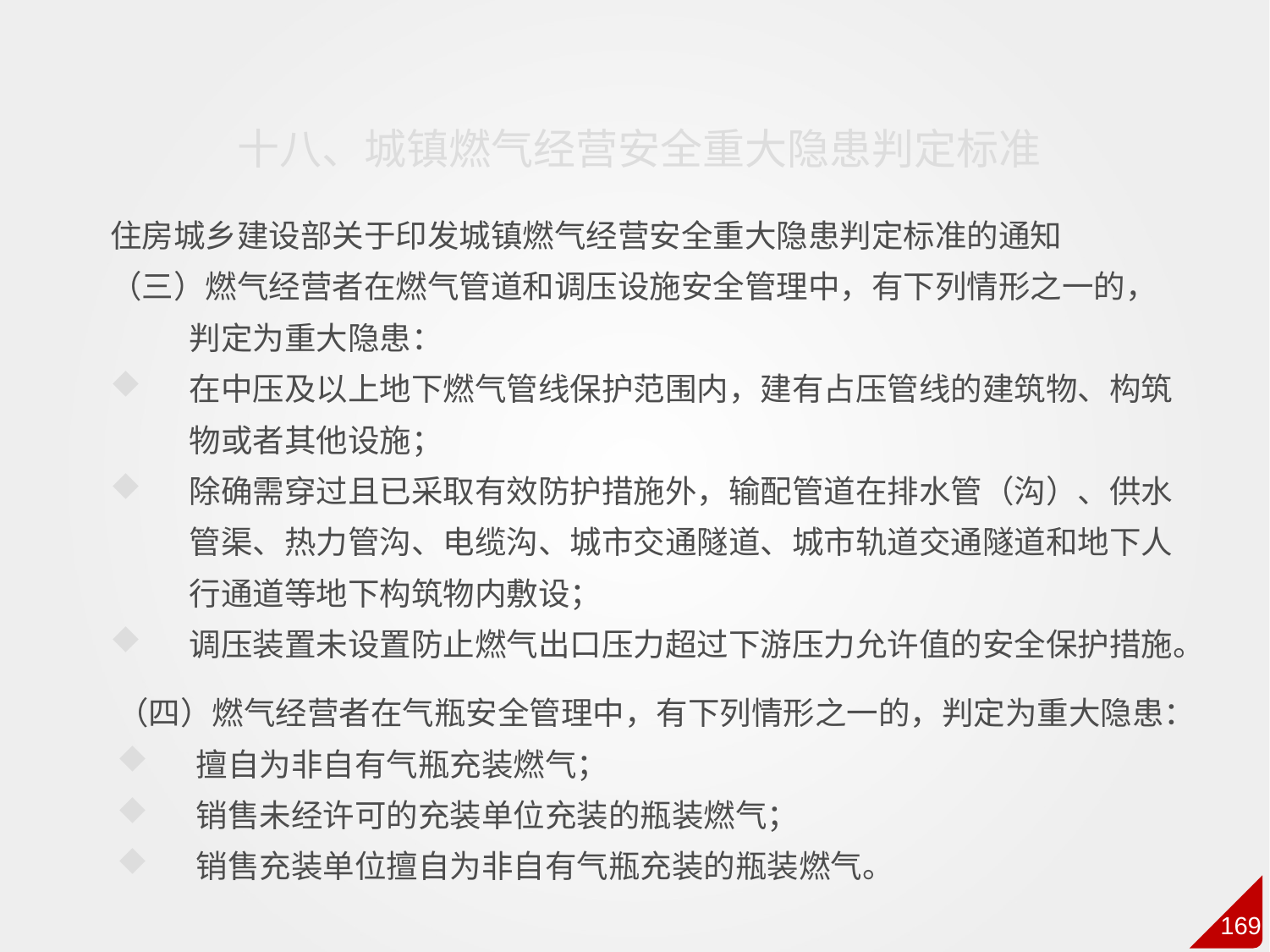

十八、城镇燃气经营安全重大隐患判定标准
住房城乡建设部关于印发城镇燃气经营安全重大隐患判定标准的通知
（三）燃气经营者在燃气管道和调压设施安全管理中，有下列情形之一的，判定为重大隐患：
在中压及以上地下燃气管线保护范围内，建有占压管线的建筑物、构筑物或者其他设施；
除确需穿过且已采取有效防护措施外，输配管道在排水管（沟）、供水管渠、热力管沟、电缆沟、城市交通隧道、城市轨道交通隧道和地下人行通道等地下构筑物内敷设；
调压装置未设置防止燃气出口压力超过下游压力允许值的安全保护措施。
（四）燃气经营者在气瓶安全管理中，有下列情形之一的，判定为重大隐患：
擅自为非自有气瓶充装燃气；
销售未经许可的充装单位充装的瓶装燃气；
销售充装单位擅自为非自有气瓶充装的瓶装燃气。